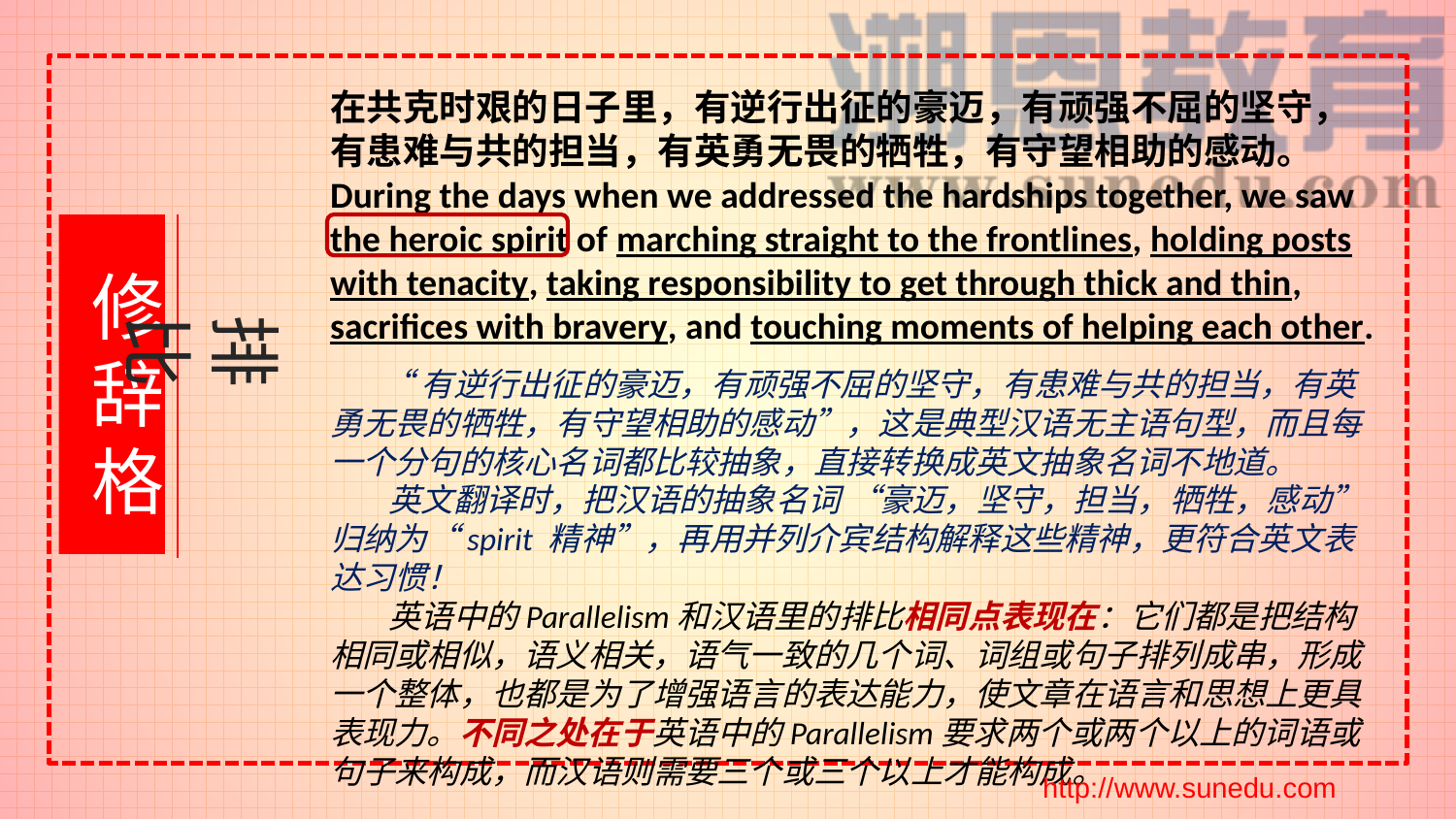

在共克时艰的日子里，有逆行出征的豪迈，有顽强不屈的坚守，有患难与共的担当，有英勇无畏的牺牲，有守望相助的感动。
During the days when we addressed the hardships together, we saw the heroic spirit of marching straight to the frontlines, holding posts with tenacity, taking responsibility to get through thick and thin, sacrifices with bravery, and touching moments of helping each other.

修辞格
排比
       “有逆行出征的豪迈，有顽强不屈的坚守，有患难与共的担当，有英勇无畏的牺牲，有守望相助的感动”，这是典型汉语无主语句型，而且每一个分句的核心名词都比较抽象，直接转换成英文抽象名词不地道。
       英文翻译时，把汉语的抽象名词 “豪迈，坚守，担当，牺牲，感动”归纳为“spirit 精神”，再用并列介宾结构解释这些精神，更符合英文表达习惯！
       英语中的Parallelism和汉语里的排比相同点表现在：它们都是把结构相同或相似，语义相关，语气一致的几个词、词组或句子排列成串，形成一个整体，也都是为了增强语言的表达能力，使文章在语言和思想上更具表现力。不同之处在于英语中的Parallelism要求两个或两个以上的词语或句子来构成，而汉语则需要三个或三个以上才能构成。
http://www.sunedu.com